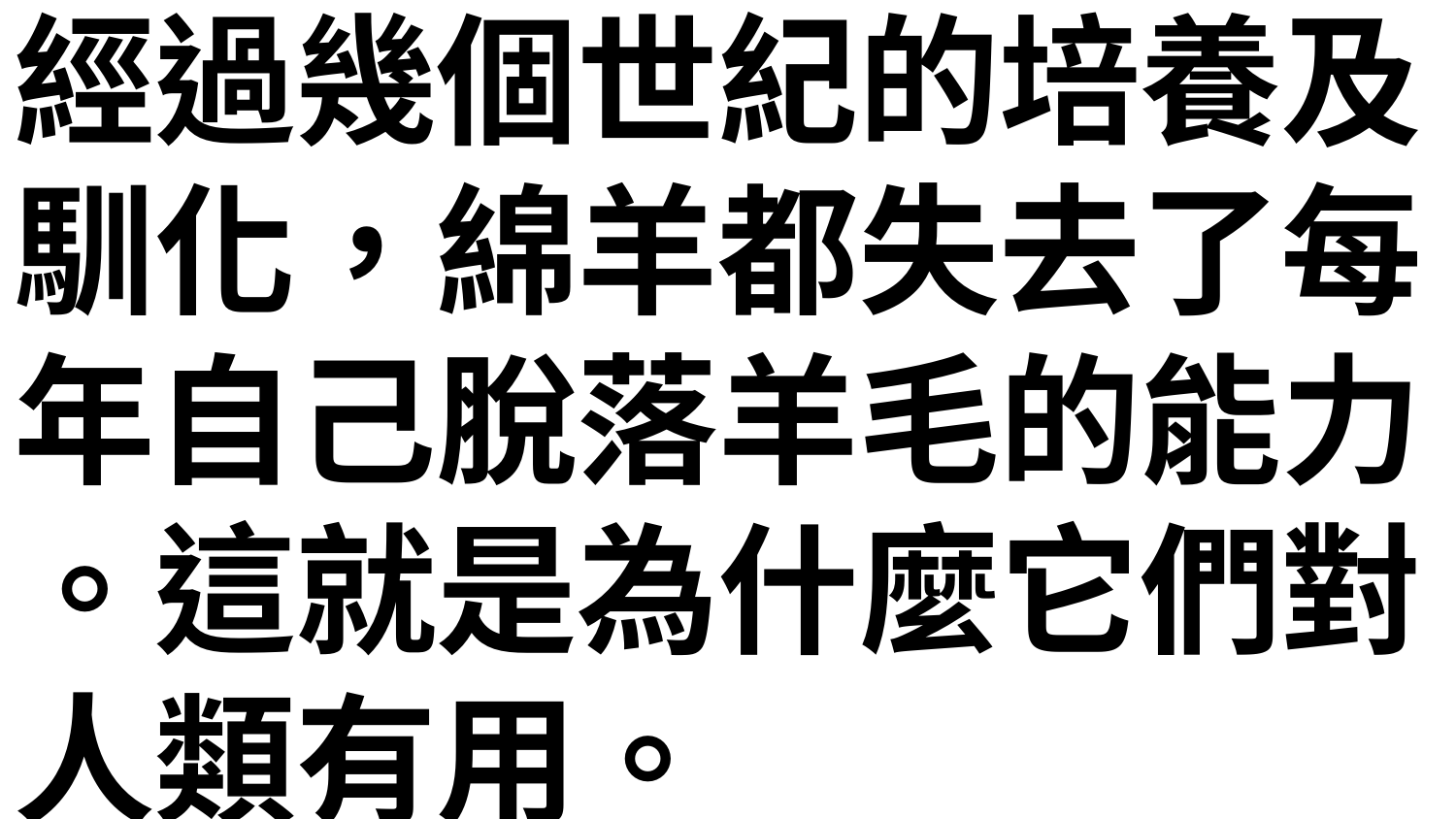

經過幾個世紀的培養及馴化，綿羊都失去了每年自己脫落羊毛的能力
。這就是為什麼它們對人類有用。